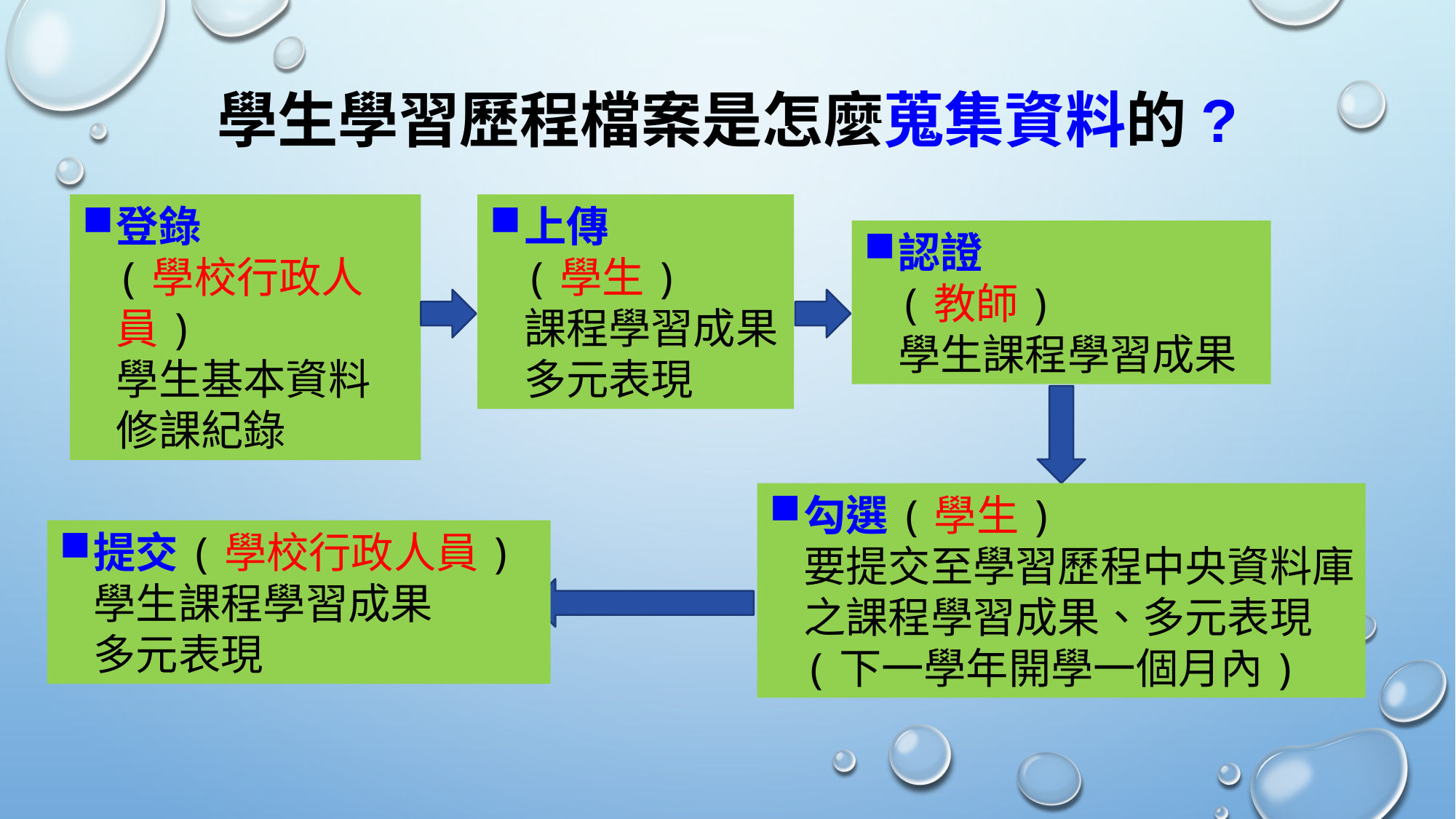

# 學生學習歷程檔案是怎麼蒐集資料的?
登錄
(學校行政人員)
學生基本資料
修課紀錄
上傳
(學生)
課程學習成果
多元表現
認證
(教師)
學生課程學習成果

勾選(學生)
要提交至學習歷程中央資料庫
之課程學習成果、多元表現
(下一學年開學一個月內)

提交(學校行政人員)
學生課程學習成果
多元表現